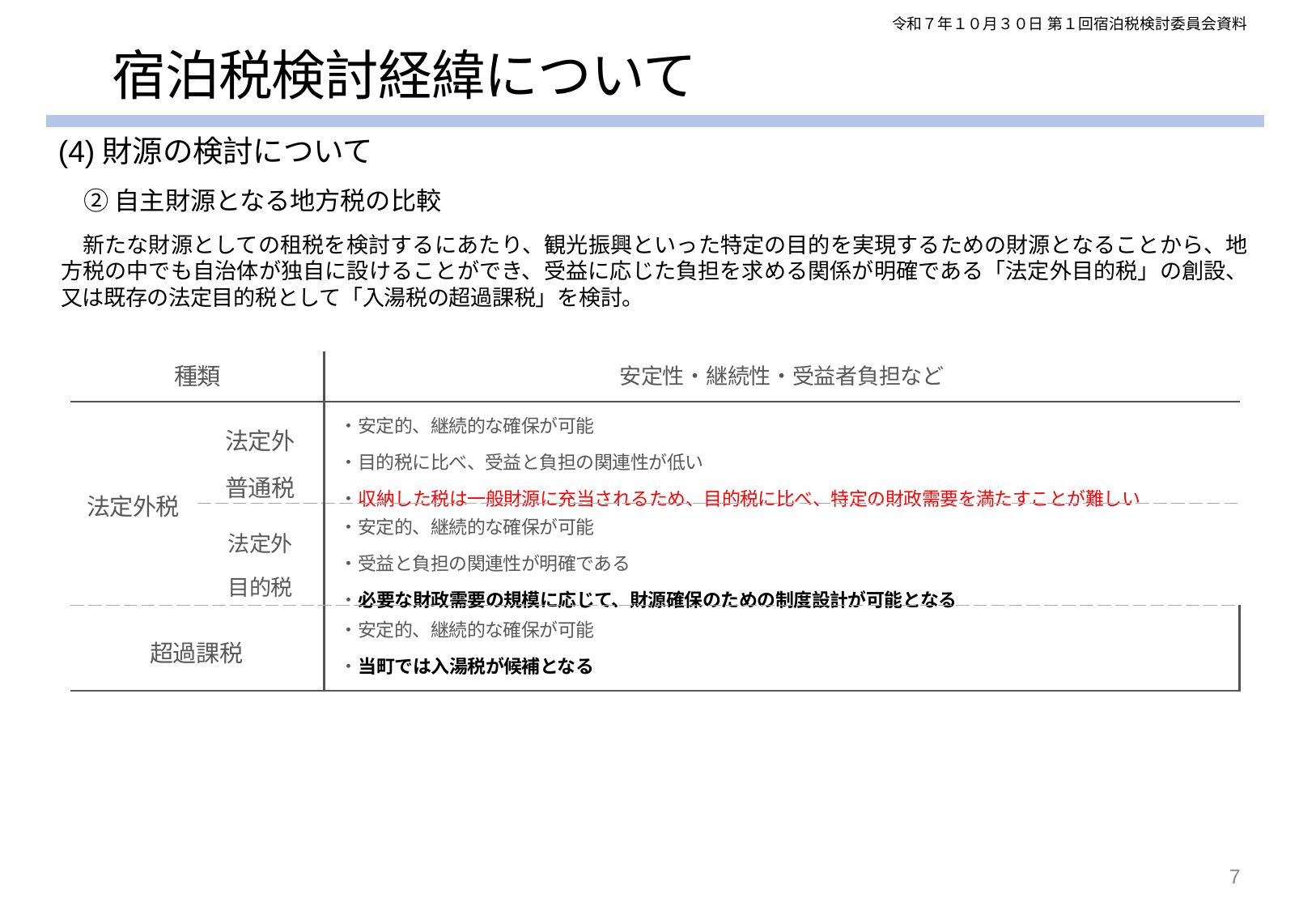

令和７年１０月３０日 第１回宿泊税検討委員会資料
# 宿泊税検討経緯について
(4)財源の検討について
②自主財源となる地方税の比較
新たな財源としての租税を検討するにあたり、観光振興といった特定の目的を実現するための財源となることから、地方税の中でも自治体が独自に設けることができ、受益に応じた負担を求める関係が明確である「法定外目的税」の創設、又は既存の法定目的税として「入湯税の超過課税」を検討。

| 種類 |  | 安定性・継続性・受益者負担など |
| --- | --- | --- |
| 法定外税 | 法定外普通税 | ・安定的、継続的な確保が可能 ・目的税に比べ、受益と負担の関連性が低い ・収納した税は一般財源に充当されるため、目的税に比べ、特定の財政需要を満たすことが難しい |
|  | 法定外目的税 | ・安定的、継続的な確保が可能 ・受益と負担の関連性が明確である ・必要な財政需要の規模に応じて、財源確保のための制度設計が可能となる |
| 超過課税 |  | ・安定的、継続的な確保が可能 ・当町では入湯税が候補となる |
7